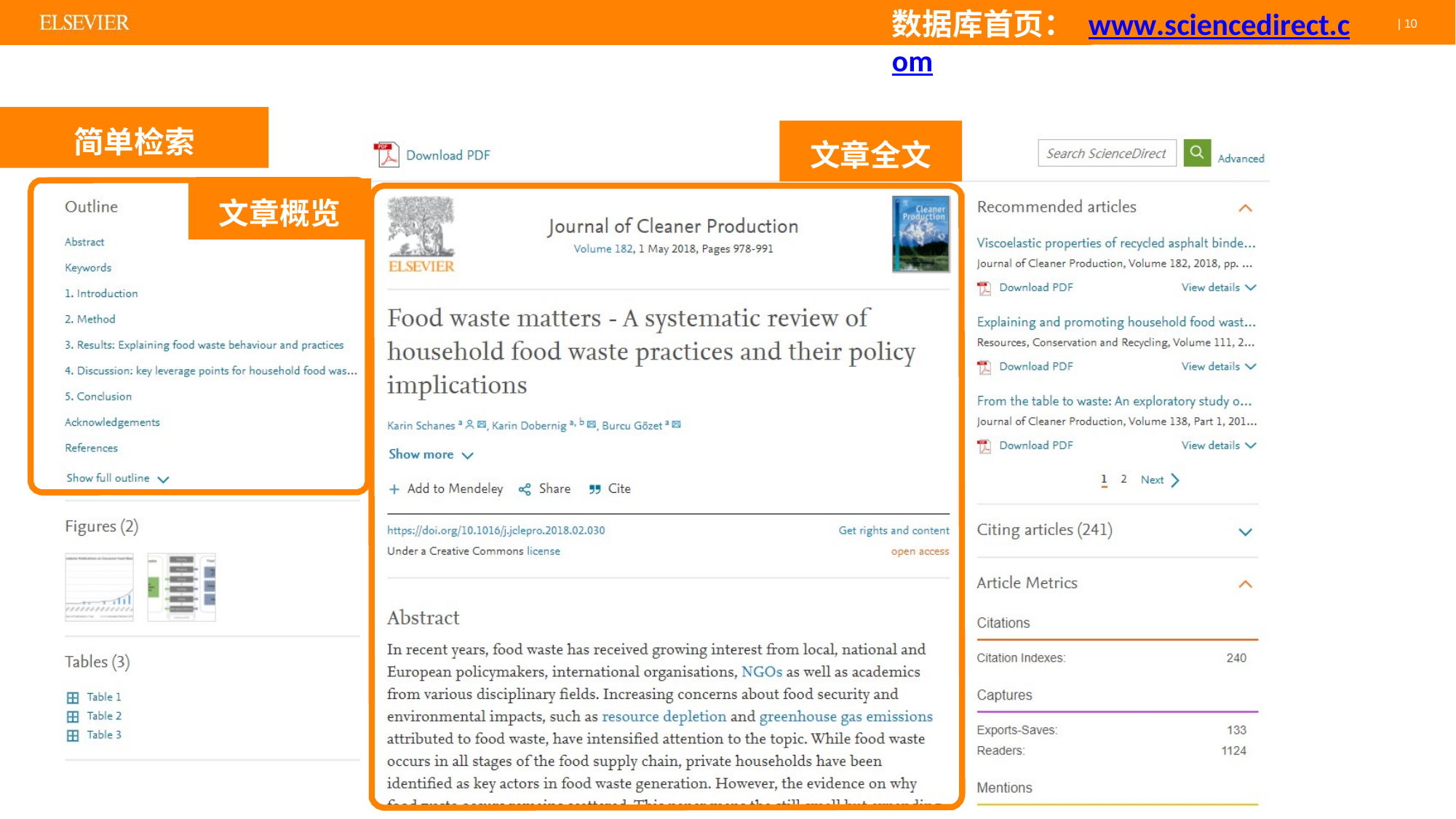

# 数据库首页： www.sciencedirect.com
| 10

简单检索

文章全文

文章概览